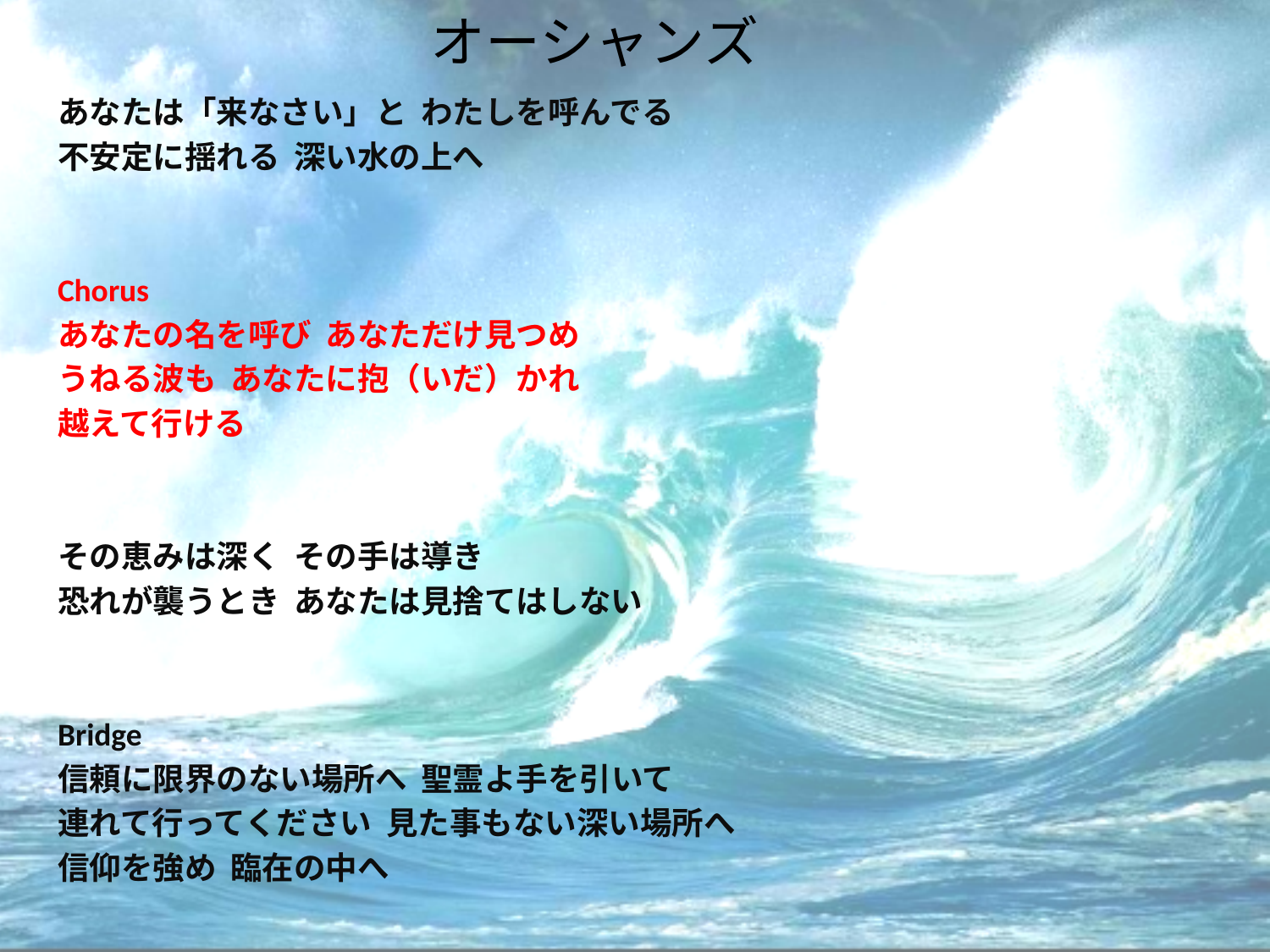

# オーシャンズ
あなたは「来なさい」と  わたしを呼んでる
不安定に揺れる  深い水の上へ

Chorus
あなたの名を呼び  あなただけ見つめ
うねる波も  あなたに抱（いだ）かれ
越えて行ける

その恵みは深く  その手は導き
恐れが襲うとき  あなたは見捨てはしない

Bridge
信頼に限界のない場所へ  聖霊よ手を引いて
連れて行ってください  見た事もない深い場所へ
信仰を強め  臨在の中へ